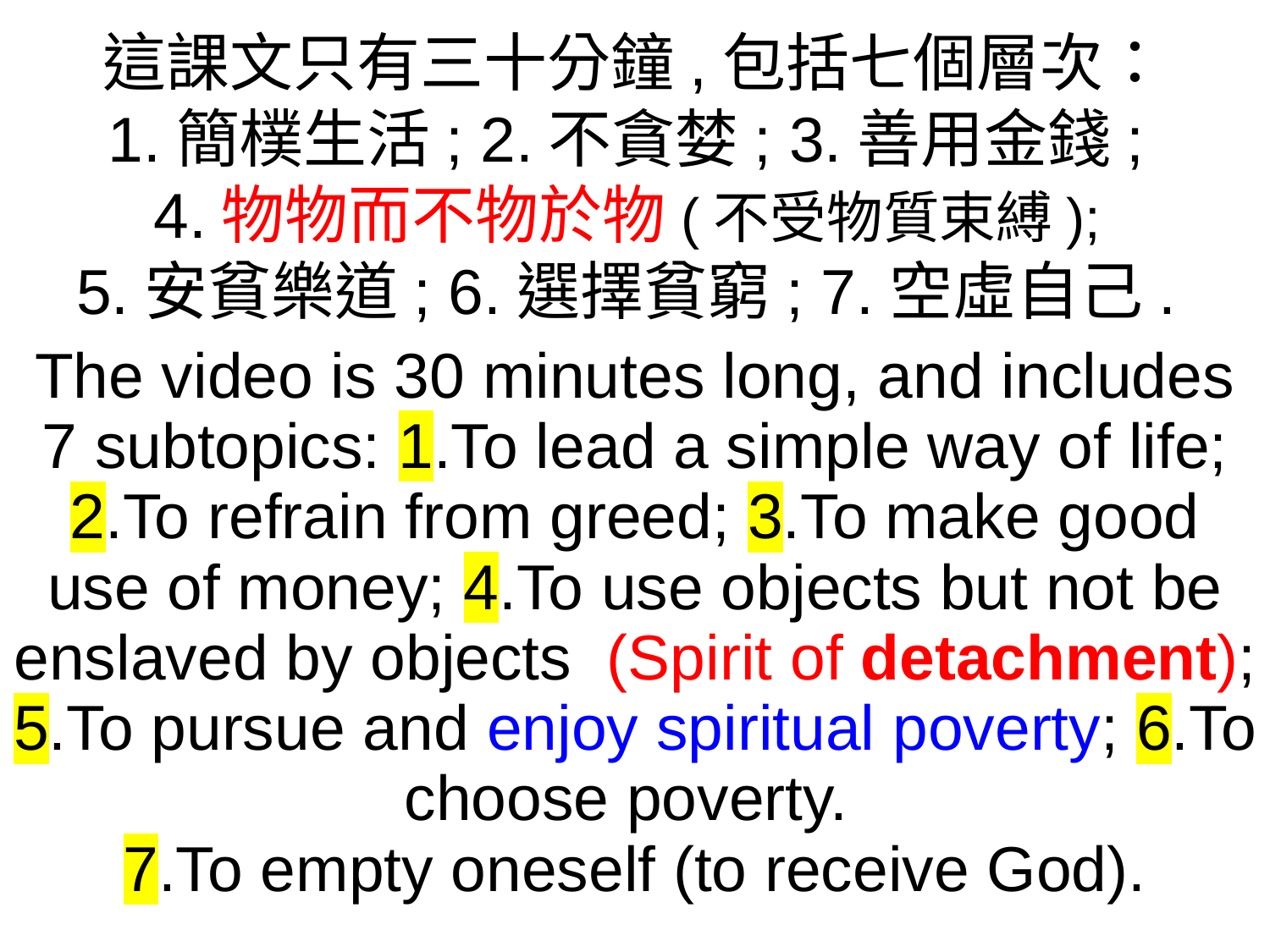

這課文只有三十分鐘,包括七個層次：
1.簡樸生活; 2.不貪婪; 3.善用金錢;
4.物物而不物於物(不受物質束縛);
5.安貧樂道; 6.選擇貧窮; 7.空虛自己.
The video is 30 minutes long, and includes 7 subtopics: 1.To lead a simple way of life; 2.To refrain from greed; 3.To make good use of money; 4.To use objects but not be enslaved by objects  (Spirit of detachment); 5.To pursue and enjoy spiritual poverty; 6.To choose poverty.
7.To empty oneself (to receive God).